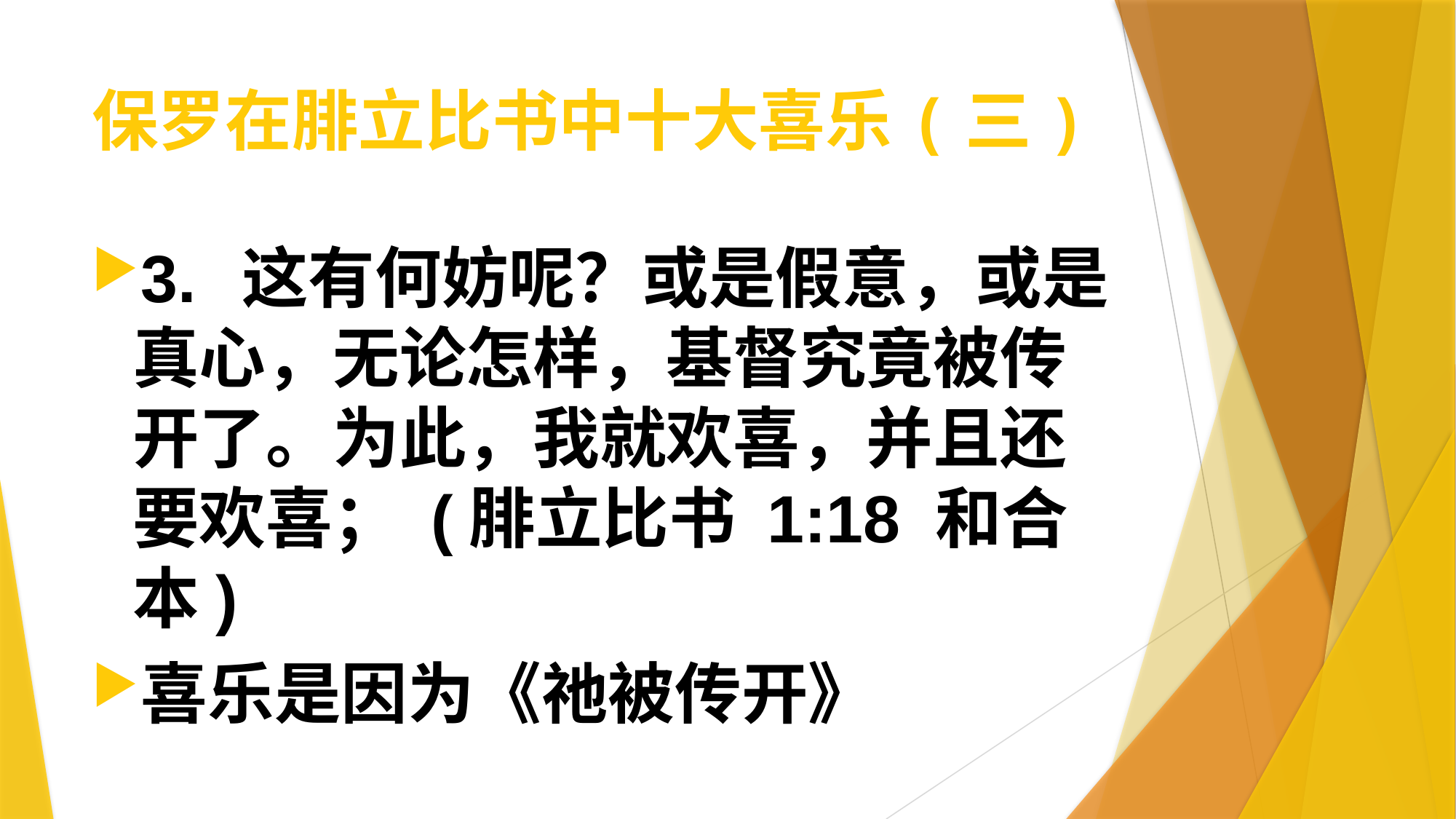

# 保罗在腓立比书中十大喜乐(三)
3.	这有何妨呢？或是假意，或是真心，无论怎样，基督究竟被传开了。为此，我就欢喜，并且还要欢喜； (腓立比书 1:18 和合本)
喜乐是因为《祂被传开》